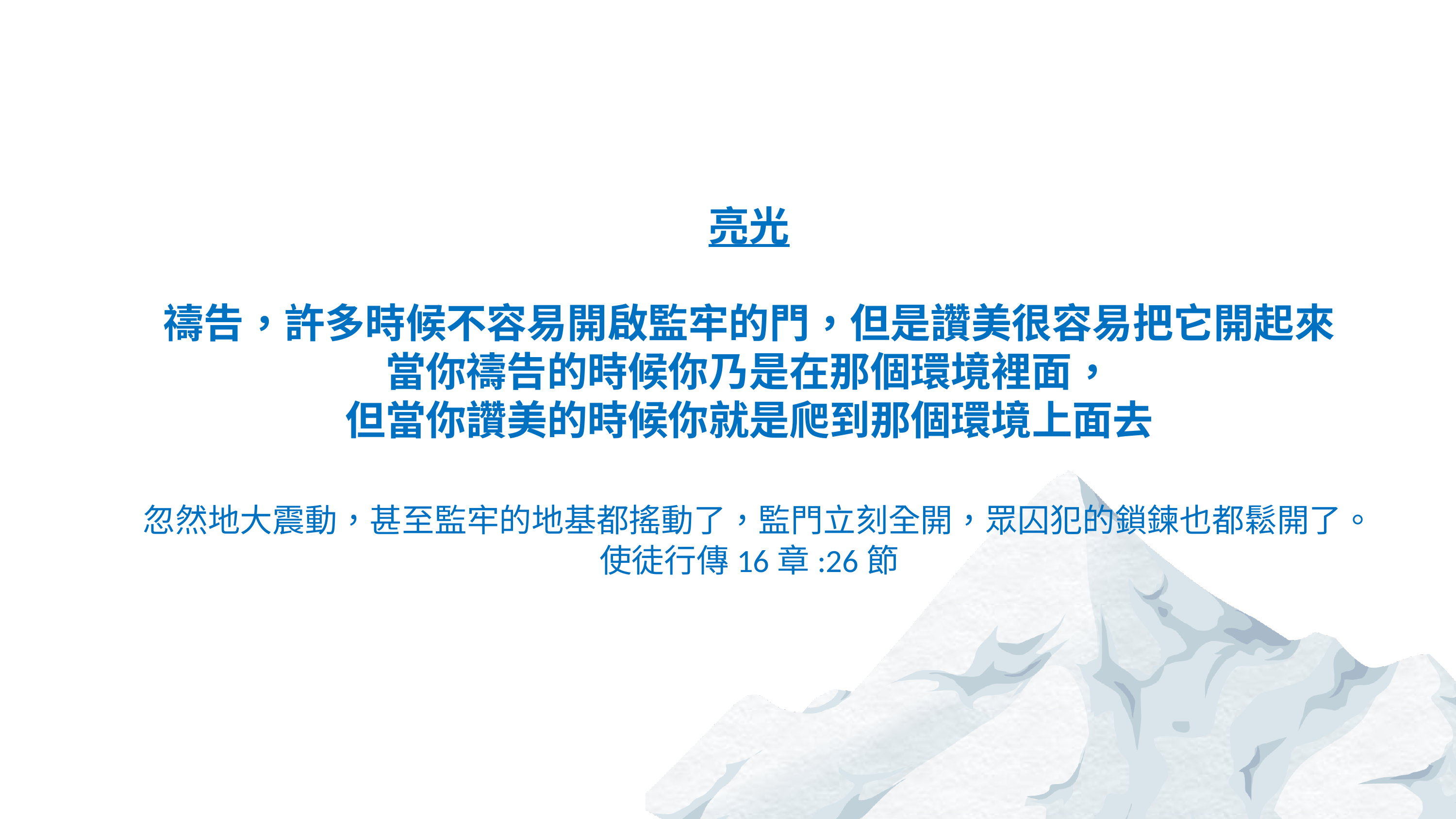

亮光

禱告，許多時候不容易開啟監牢的門，但是讚美很容易把它開起來
當你禱告的時候你乃是在那個環境裡面，
但當你讚美的時候你就是爬到那個環境上面去

 忽然地大震動，甚至監牢的地基都搖動了，監門立刻全開，眾囚犯的鎖鍊也都鬆開了。
使徒行傳16章:26節